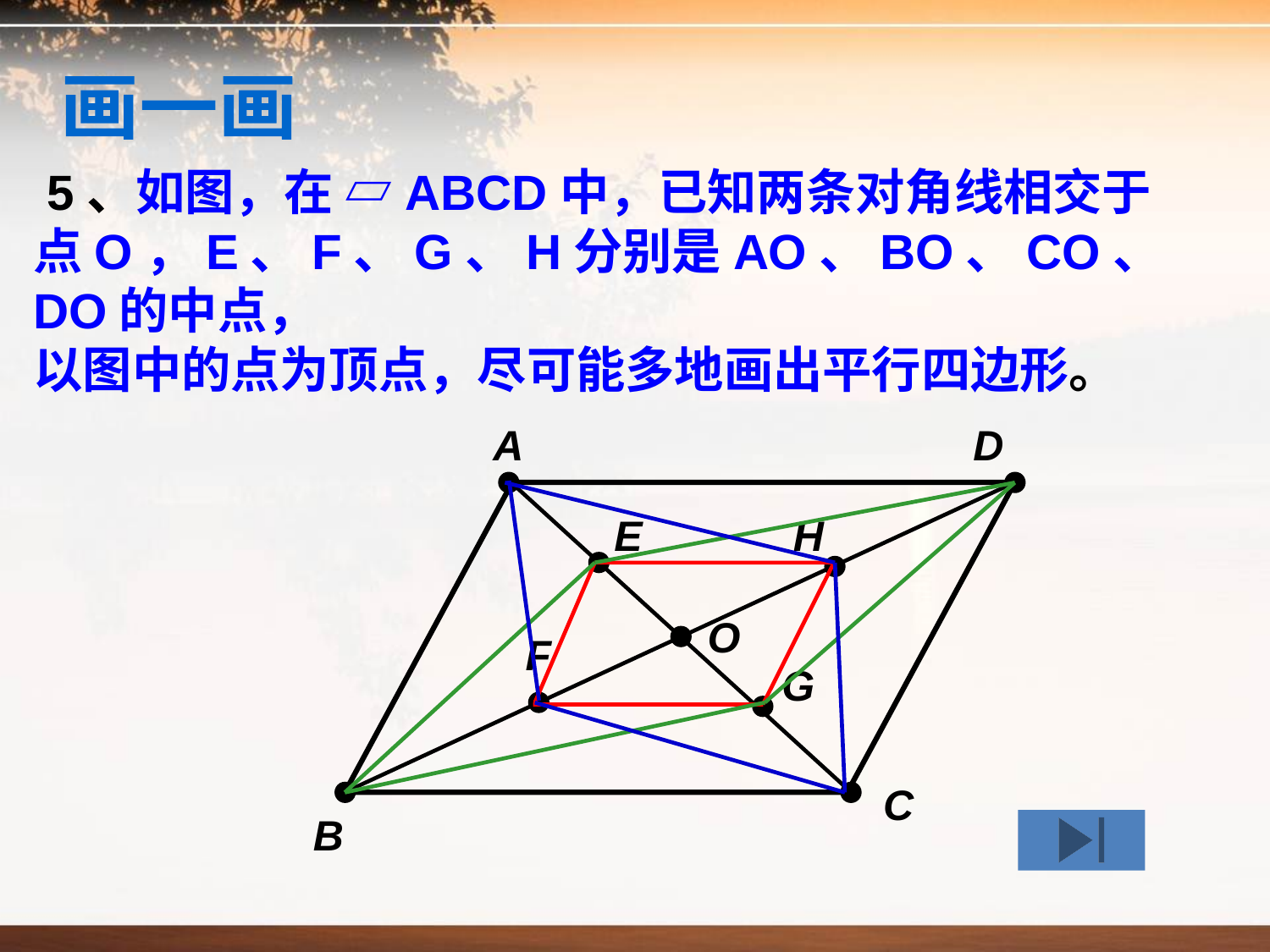

画一画
 5、如图，在 ▱ABCD中，已知两条对角线相交于
点O，E、F、G、H分别是AO、BO、CO、DO的中点，
以图中的点为顶点，尽可能多地画出平行四边形。
A
D

E
H

O
F

G

C

B